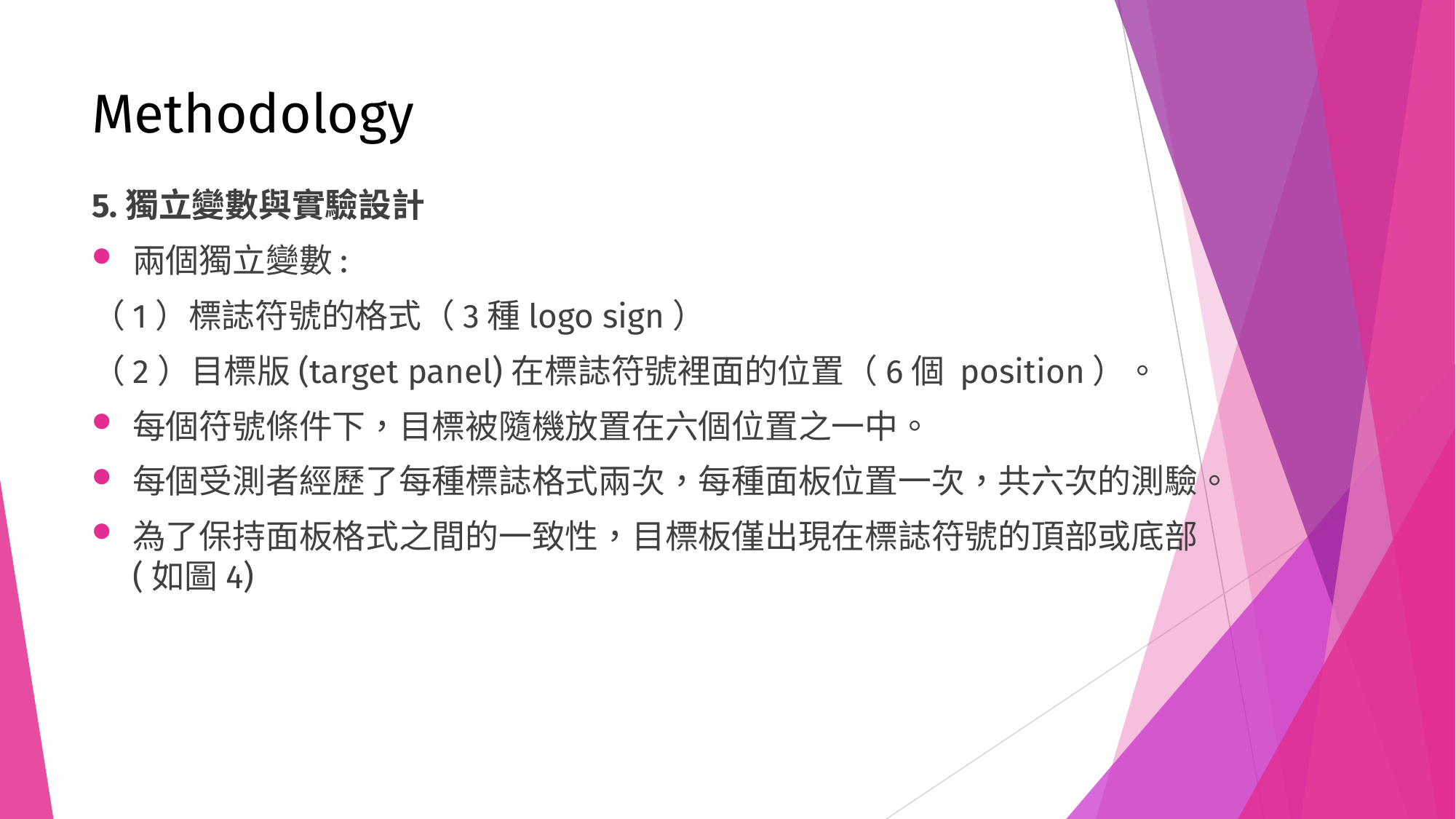

# Methodology
5.獨立變數與實驗設計
兩個獨立變數:
（1）標誌符號的格式（3種logo sign）
（2）目標版(target panel)在標誌符號裡面的位置（6個 position）。
每個符號條件下，目標被隨機放置在六個位置之一中。
每個受測者經歷了每種標誌格式兩次，每種面板位置一次，共六次的測驗。
為了保持面板格式之間的一致性，目標板僅出現在標誌符號的頂部或底部(如圖4)